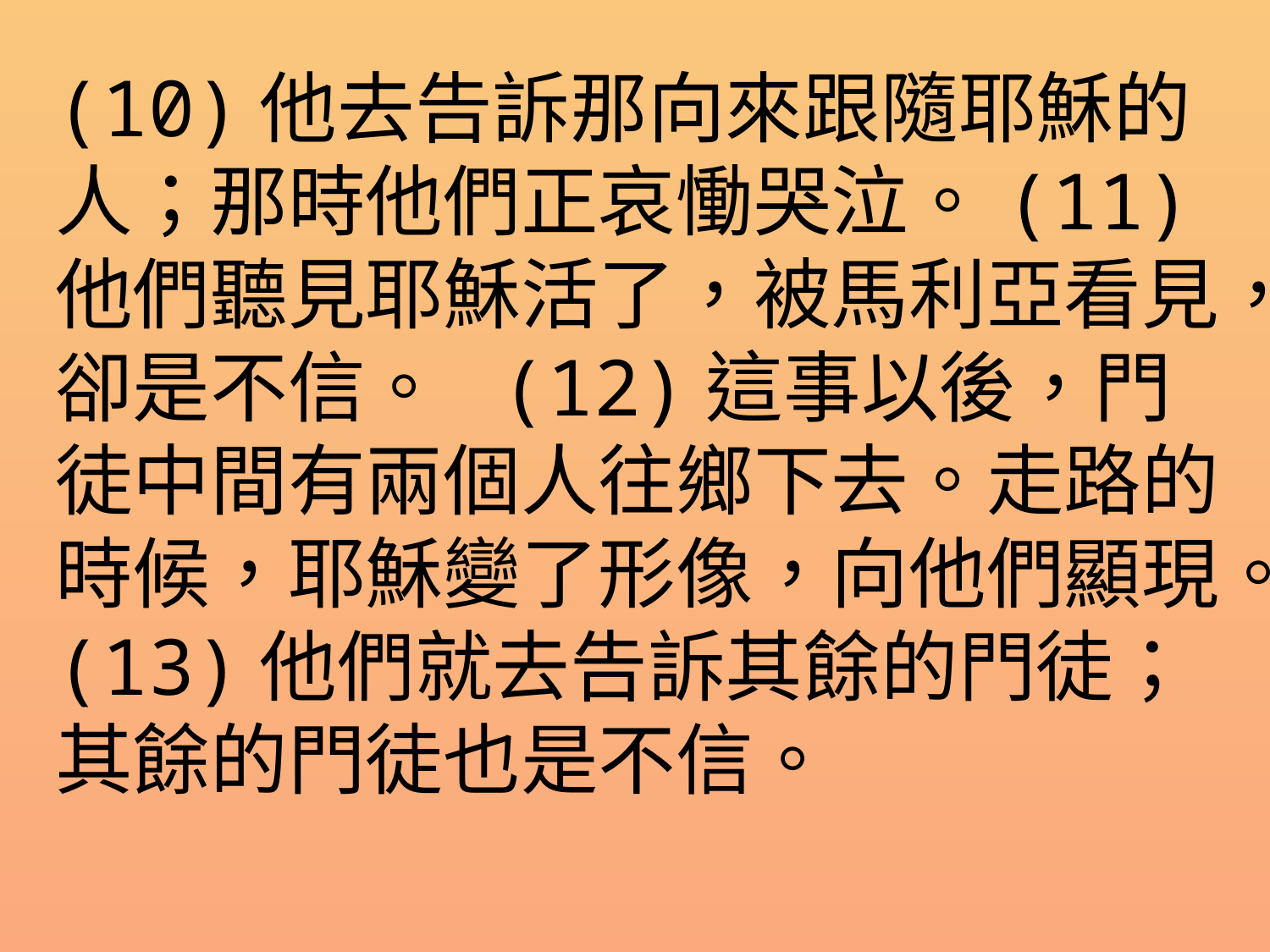

(10)他去告訴那向來跟隨耶穌的人；那時他們正哀慟哭泣。(11)他們聽見耶穌活了，被馬利亞看見，卻是不信。 (12)這事以後，門徒中間有兩個人往鄉下去。走路的時候，耶穌變了形像，向他們顯現。(13)他們就去告訴其餘的門徒；其餘的門徒也是不信。